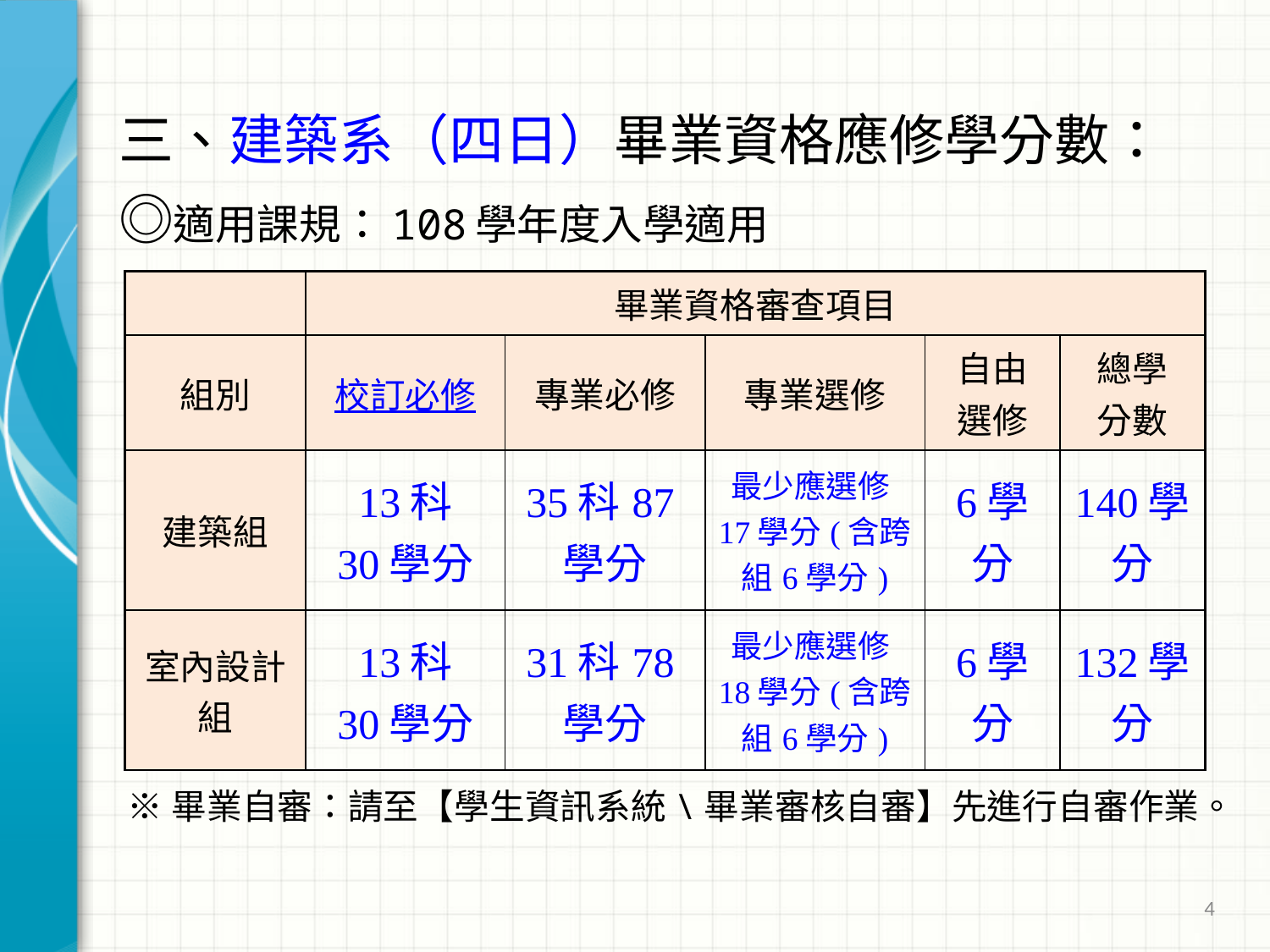

# 三、建築系（四日）畢業資格應修學分數： ◎適用課規：108學年度入學適用
|  | 畢業資格審查項目 |  |  |  |  |
| --- | --- | --- | --- | --- | --- |
| 組別 | 校訂必修 | 專業必修 | 專業選修 | 自由 選修 | 總學 分數 |
| 建築組 | 13科 30學分 | 35科87學分 | 最少應選修17學分(含跨組6學分) | 6學分 | 140學分 |
| 室內設計組 | 13科 30學分 | 31科78學分 | 最少應選修18學分(含跨組6學分) | 6學分 | 132學分 |
※畢業自審：請至【學生資訊系統\畢業審核自審】先進行自審作業。
4